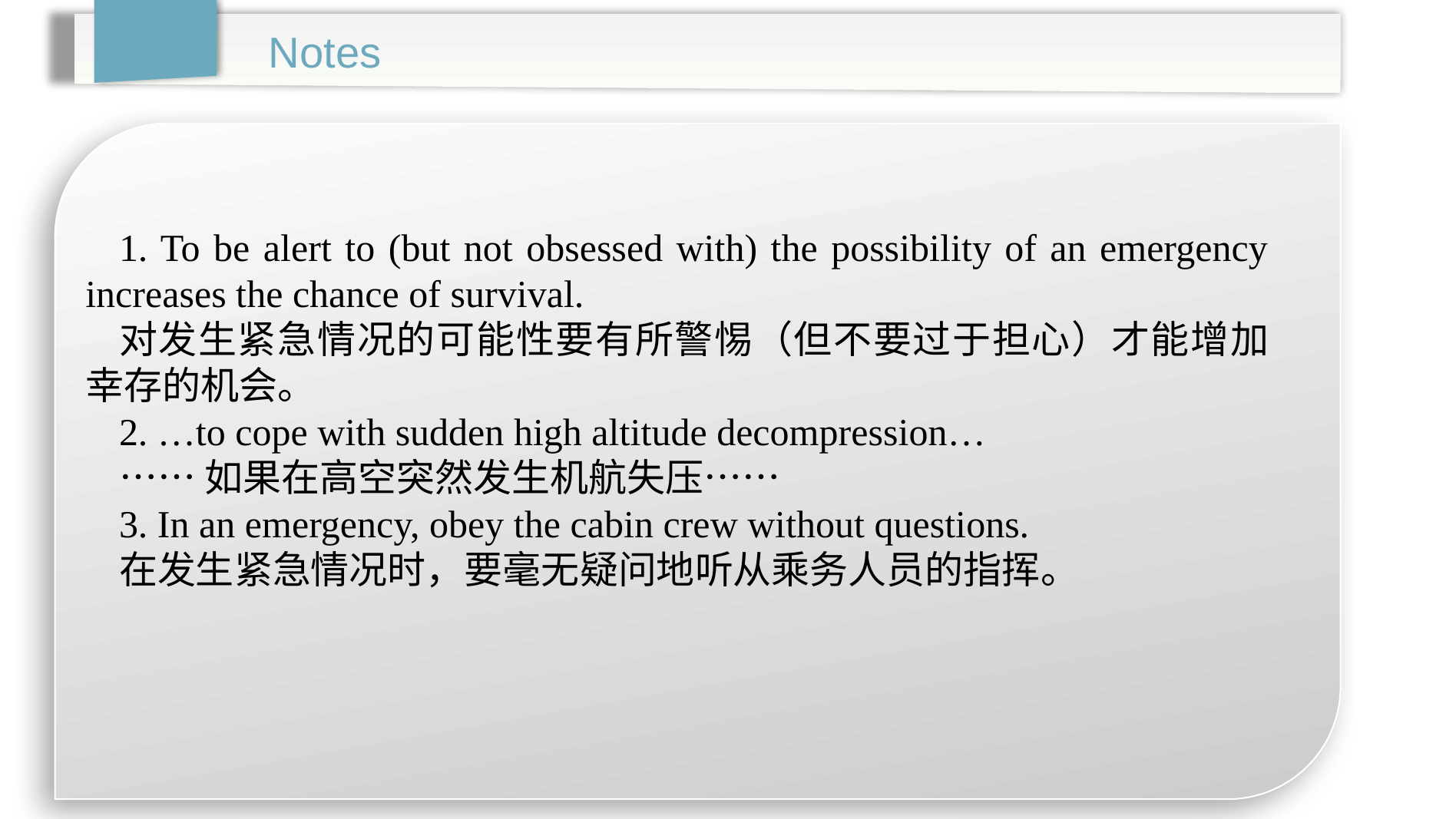

Notes

1. To be alert to (but not obsessed with) the possibility of an emergency increases the chance of survival.
对发生紧急情况的可能性要有所警惕（但不要过于担心）才能增加幸存的机会。
2. …to cope with sudden high altitude decompression…
……如果在高空突然发生机航失压……
3. In an emergency, obey the cabin crew without questions.
在发生紧急情况时，要毫无疑问地听从乘务人员的指挥。